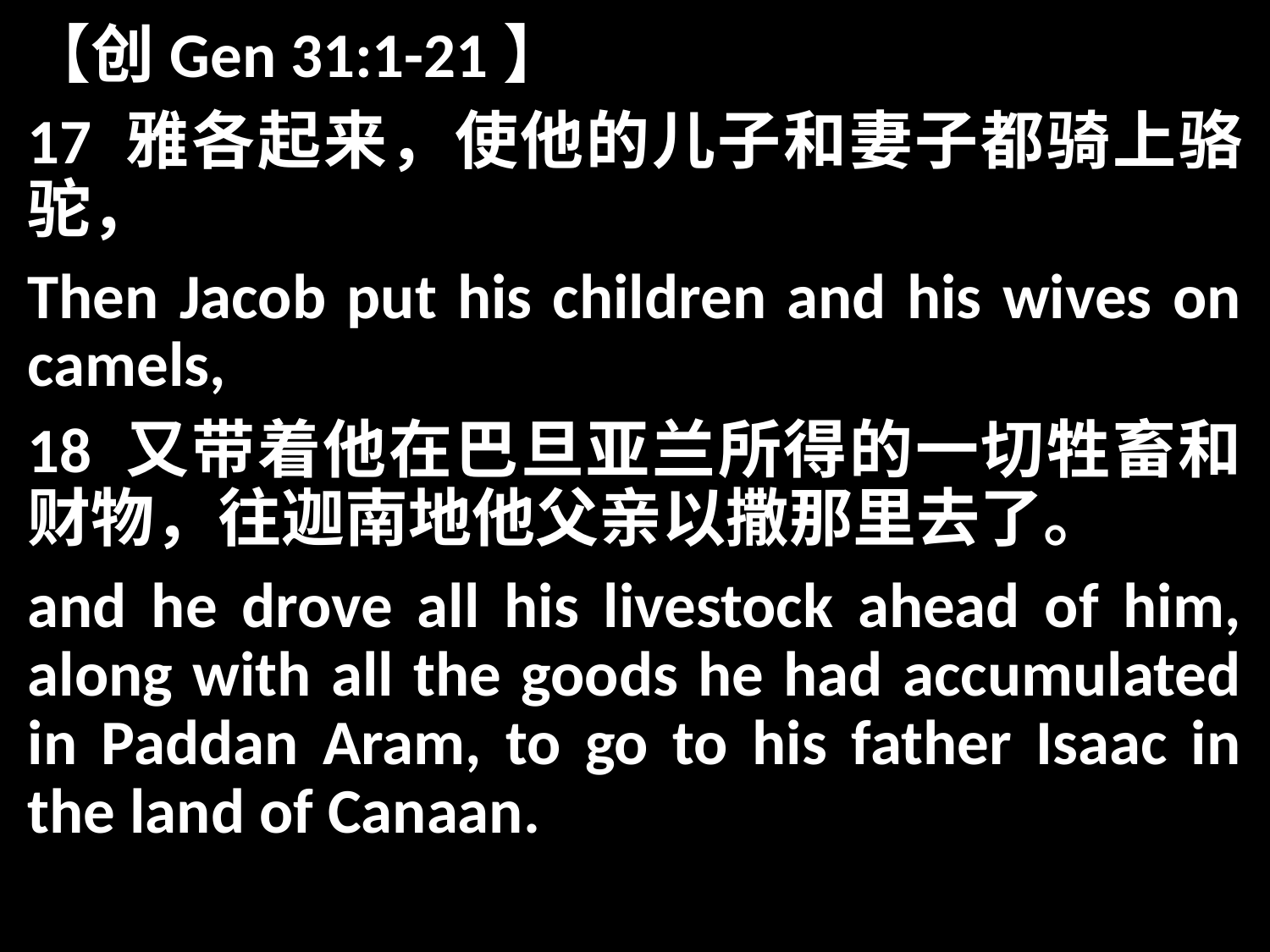

【创Gen 31:1-21】
17 雅各起来，使他的儿子和妻子都骑上骆驼，
Then Jacob put his children and his wives on camels,
18 又带着他在巴旦亚兰所得的一切牲畜和财物，往迦南地他父亲以撒那里去了。
and he drove all his livestock ahead of him, along with all the goods he had accumulated in Paddan Aram, to go to his father Isaac in the land of Canaan.